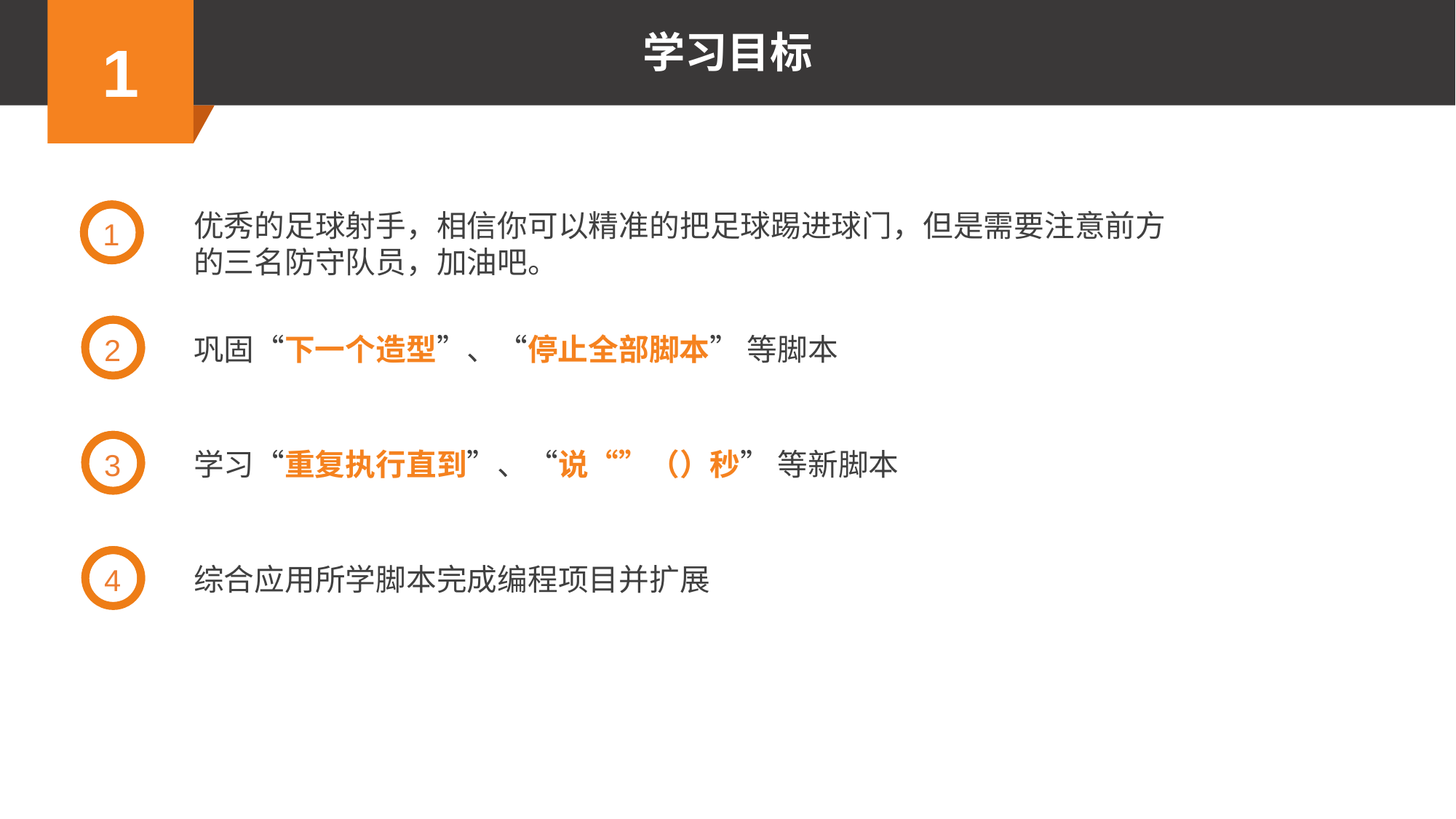

1
优秀的足球射手，相信你可以精准的把足球踢进球门，但是需要注意前方的三名防守队员，加油吧。

2
巩固“下一个造型”、“停止全部脚本” 等脚本

3
学习“重复执行直到”、“说“”（）秒” 等新脚本

4
综合应用所学脚本完成编程项目并扩展